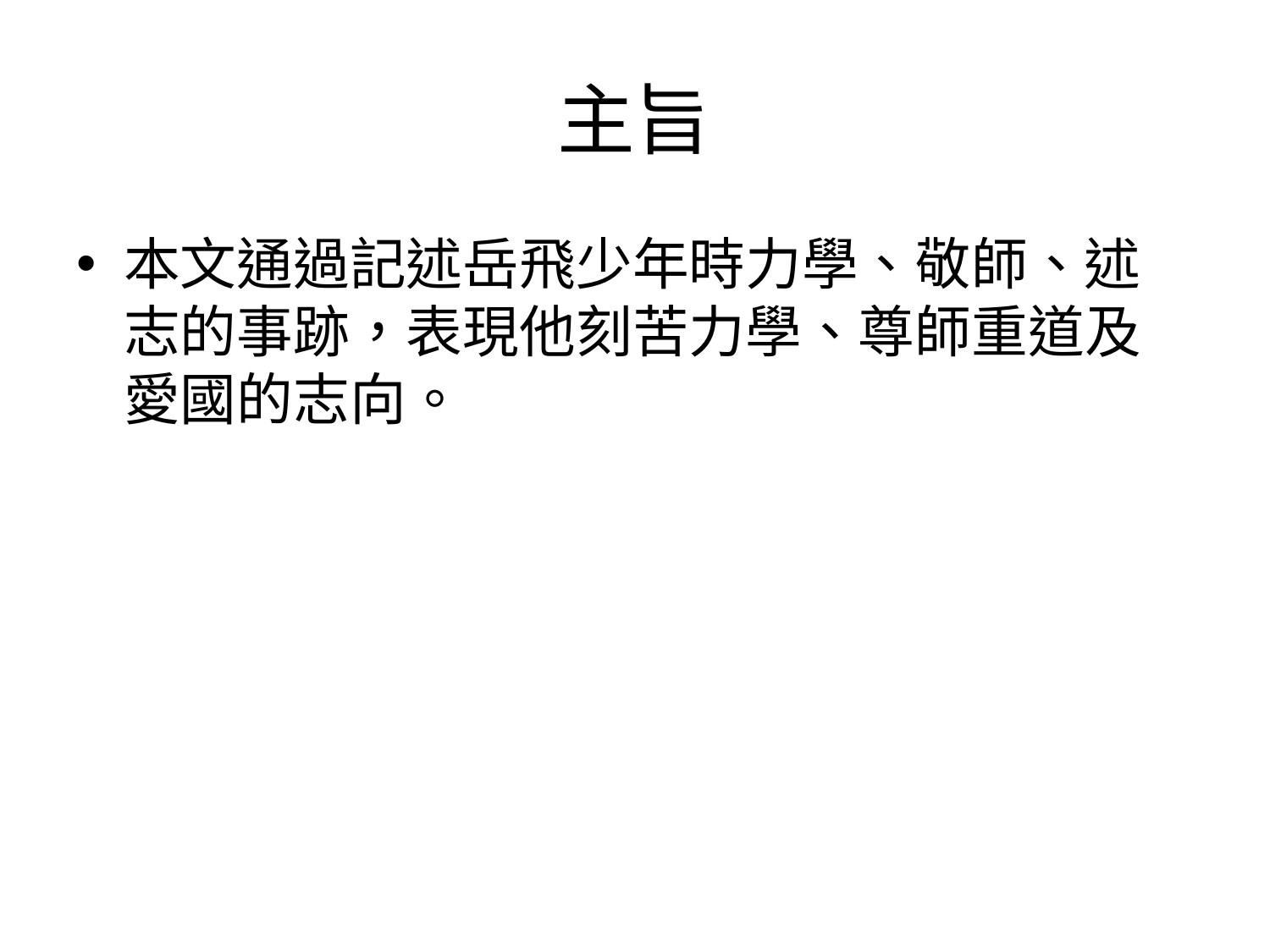

# 主旨
本文通過記述岳飛少年時力學、敬師、述志的事跡，表現他刻苦力學、尊師重道及愛國的志向。